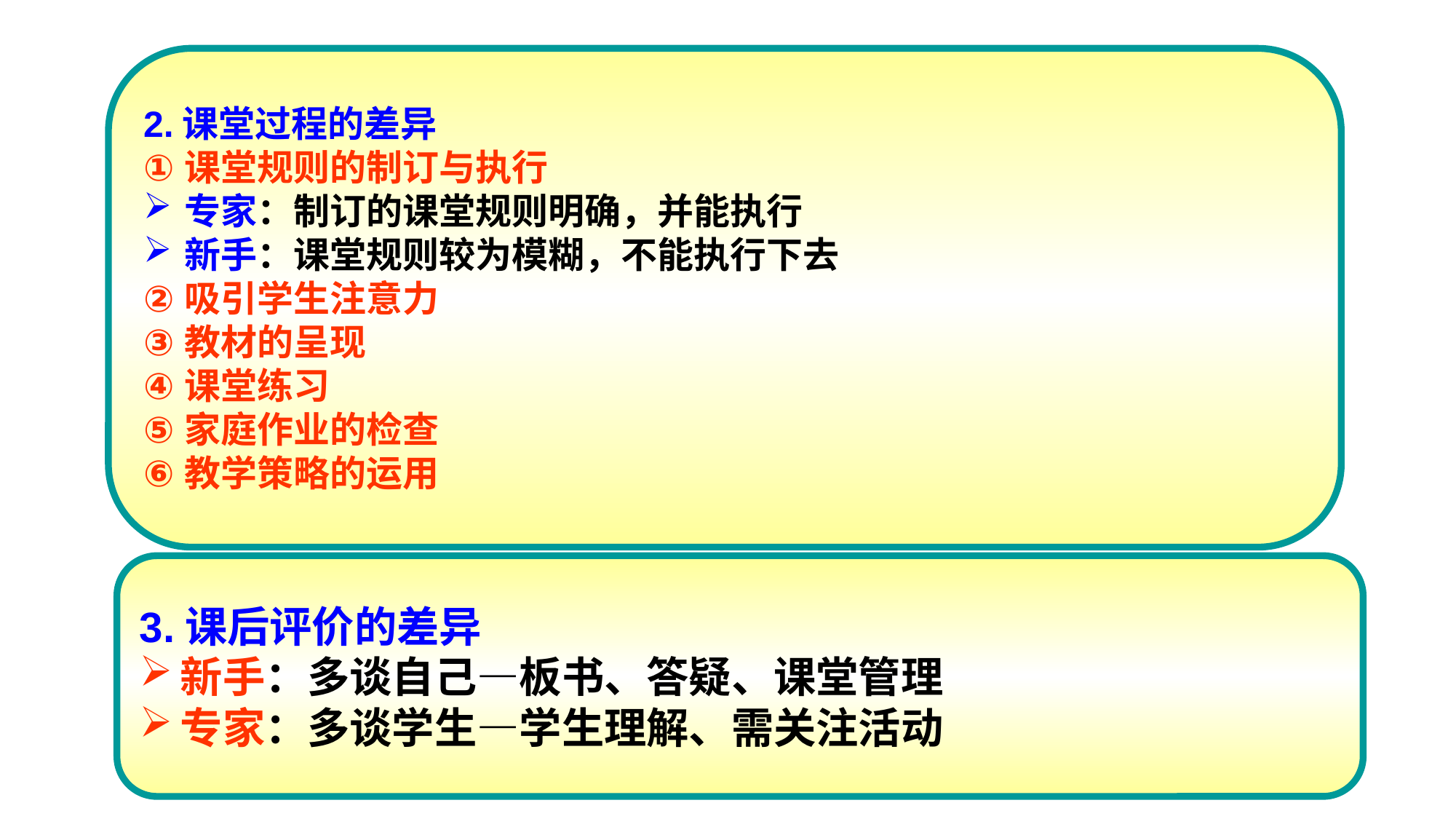

2.课堂过程的差异
课堂规则的制订与执行
专家：制订的课堂规则明确，并能执行
新手：课堂规则较为模糊，不能执行下去
吸引学生注意力
教材的呈现
课堂练习
家庭作业的检查
教学策略的运用
3.课后评价的差异
新手：多谈自己—板书、答疑、课堂管理
专家：多谈学生—学生理解、需关注活动